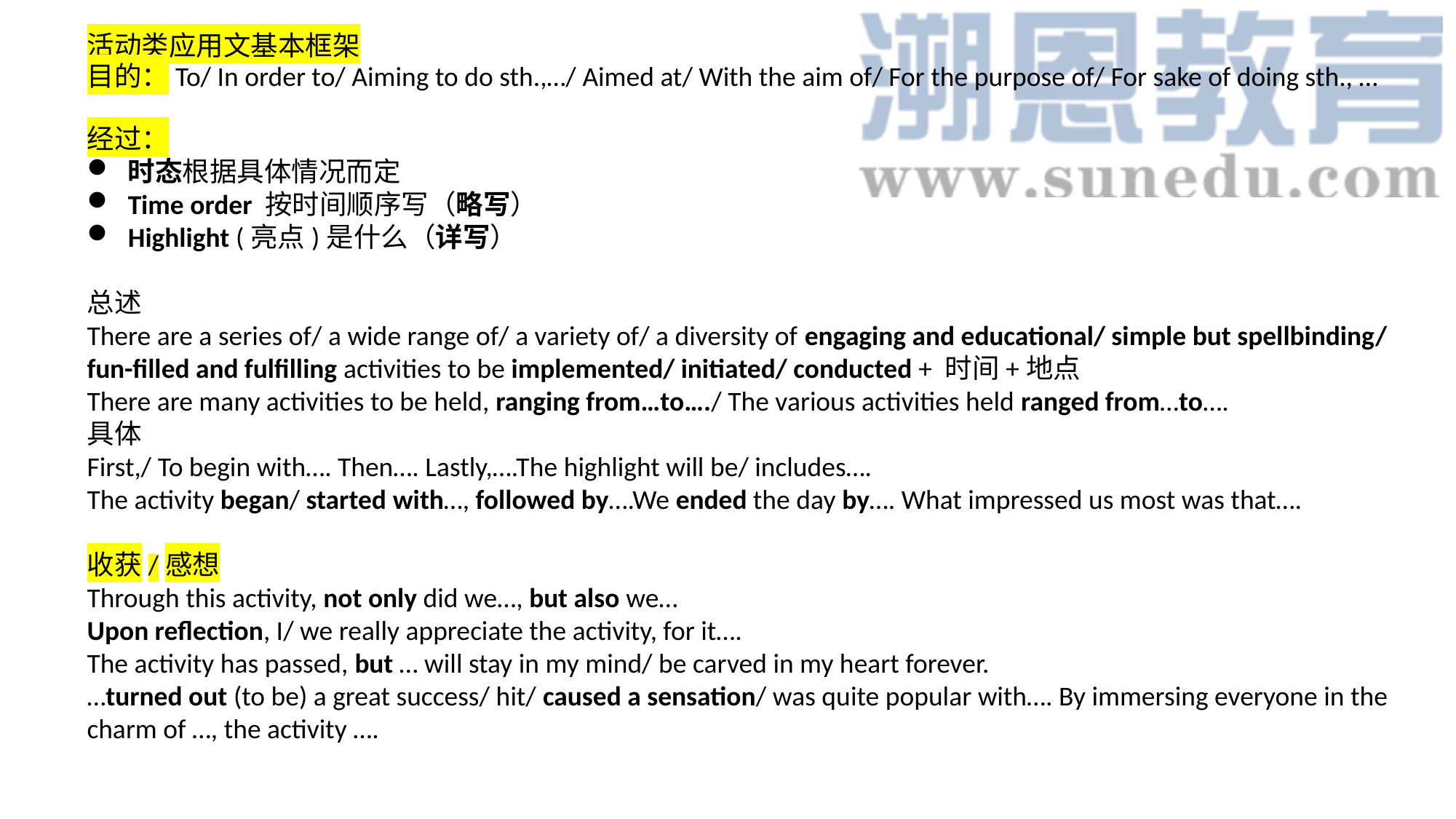

活动类应用文基本框架
目的：To/ In order to/ Aiming to do sth.,…/ Aimed at/ With the aim of/ For the purpose of/ For sake of doing sth., …

经过：
时态根据具体情况而定
Time order 按时间顺序写（略写）
Highlight (亮点)是什么（详写）

总述
There are a series of/ a wide range of/ a variety of/ a diversity of engaging and educational/ simple but spellbinding/ fun-filled and fulfilling activities to be implemented/ initiated/ conducted + 时间+地点
There are many activities to be held, ranging from…to…./ The various activities held ranged from…to….
具体
First,/ To begin with…. Then…. Lastly,….The highlight will be/ includes….
The activity began/ started with…, followed by….We ended the day by…. What impressed us most was that….

收获/感想
Through this activity, not only did we…, but also we…
Upon reflection, I/ we really appreciate the activity, for it….
The activity has passed, but … will stay in my mind/ be carved in my heart forever.
…turned out (to be) a great success/ hit/ caused a sensation/ was quite popular with…. By immersing everyone in the charm of …, the activity ….